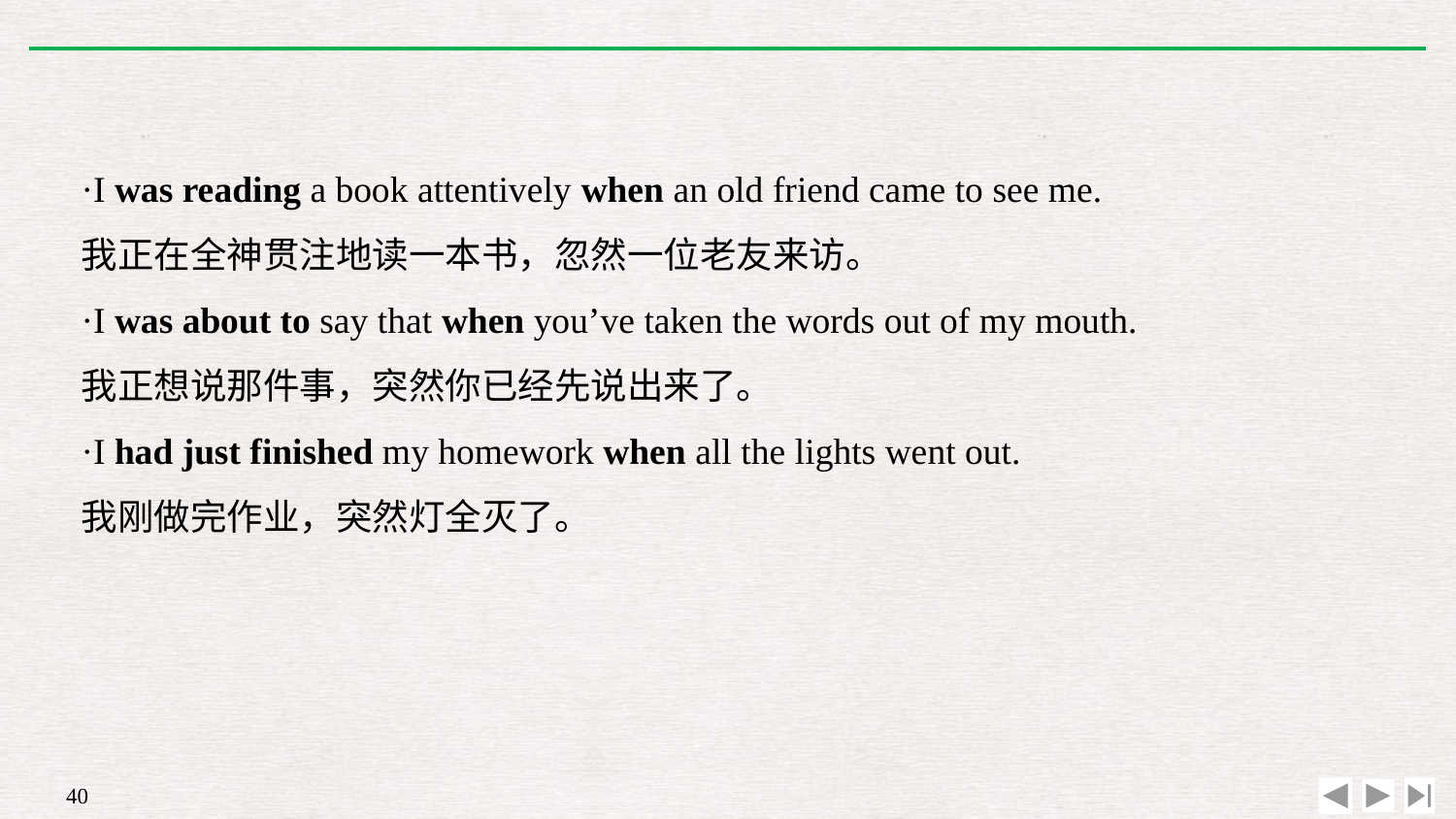

·I was reading a book attentively when an old friend came to see me.
我正在全神贯注地读一本书，忽然一位老友来访。
·I was about to say that when you’ve taken the words out of my mouth.
我正想说那件事，突然你已经先说出来了。
·I had just finished my homework when all the lights went out.
我刚做完作业，突然灯全灭了。